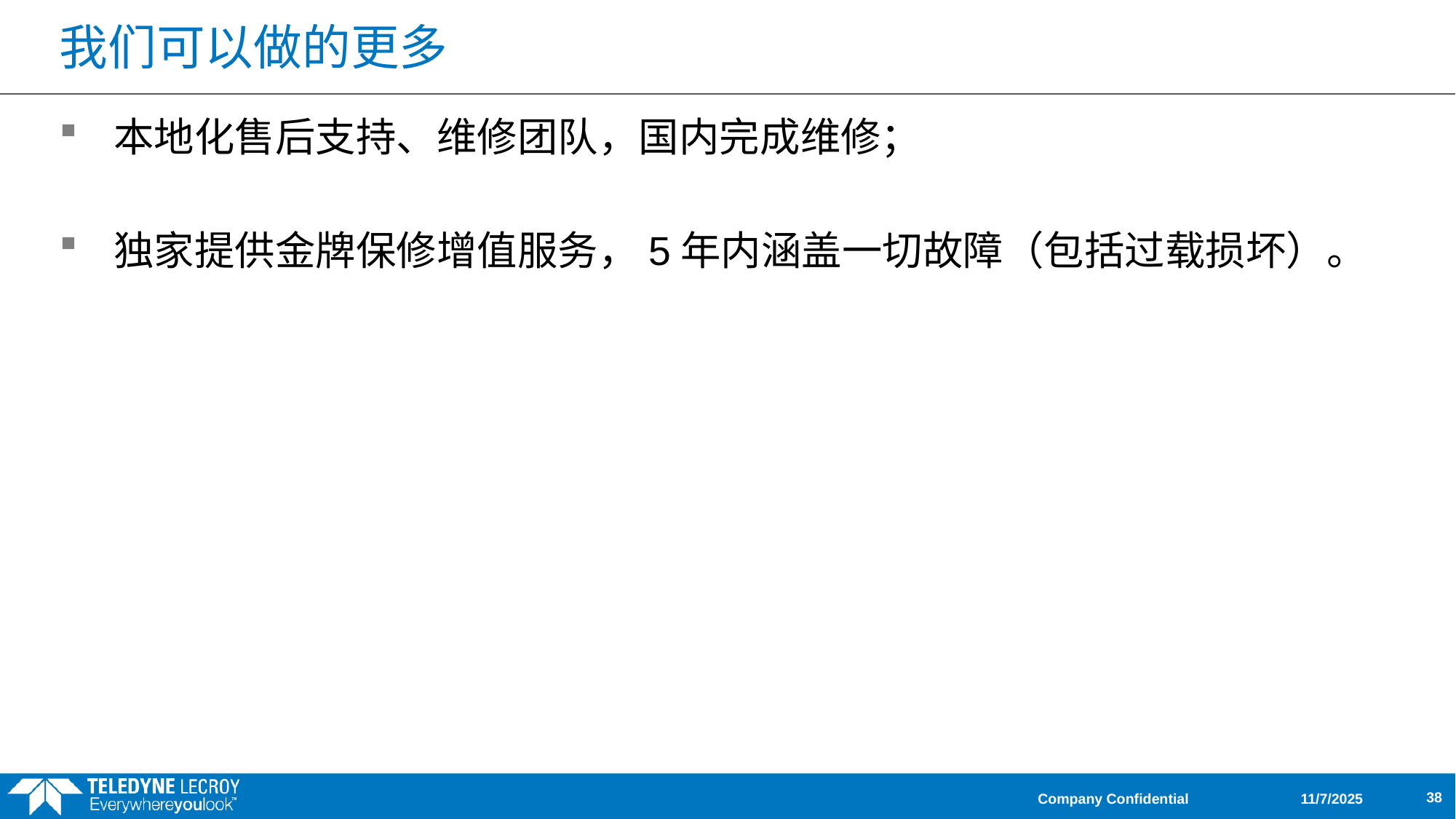

# 我们可以做的更多
本地化售后支持、维修团队，国内完成维修；

独家提供金牌保修增值服务，5年内涵盖一切故障（包括过载损坏）。
11/7/2025
Company Confidential
38